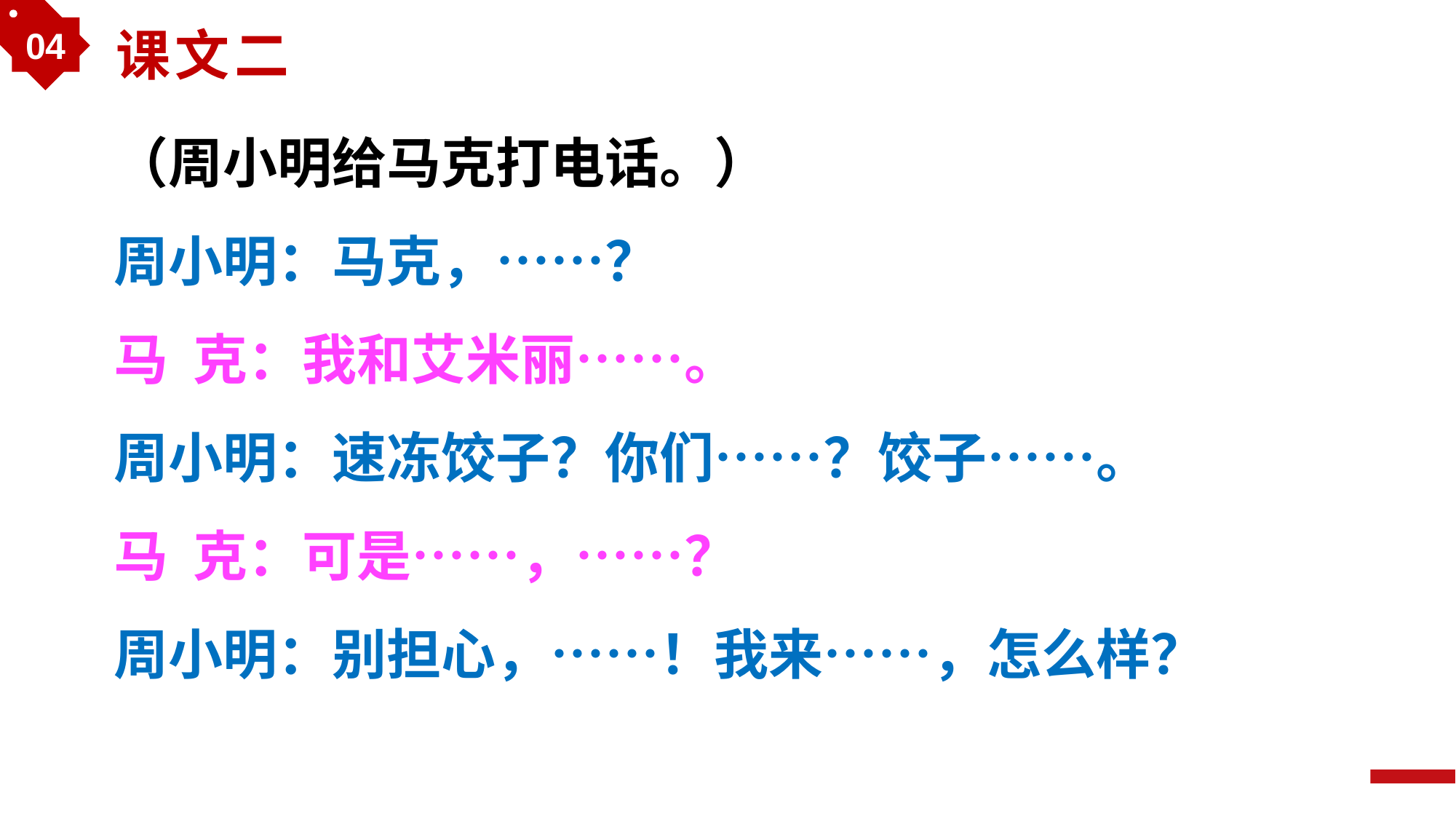

04
课文二
（周小明给马克打电话。）
周小明：马克，……？
马  克：我和艾米丽……。
周小明：速冻饺子？你们……？饺子……。
马  克：可是……，……？
周小明：别担心，……！我来……，怎么样？